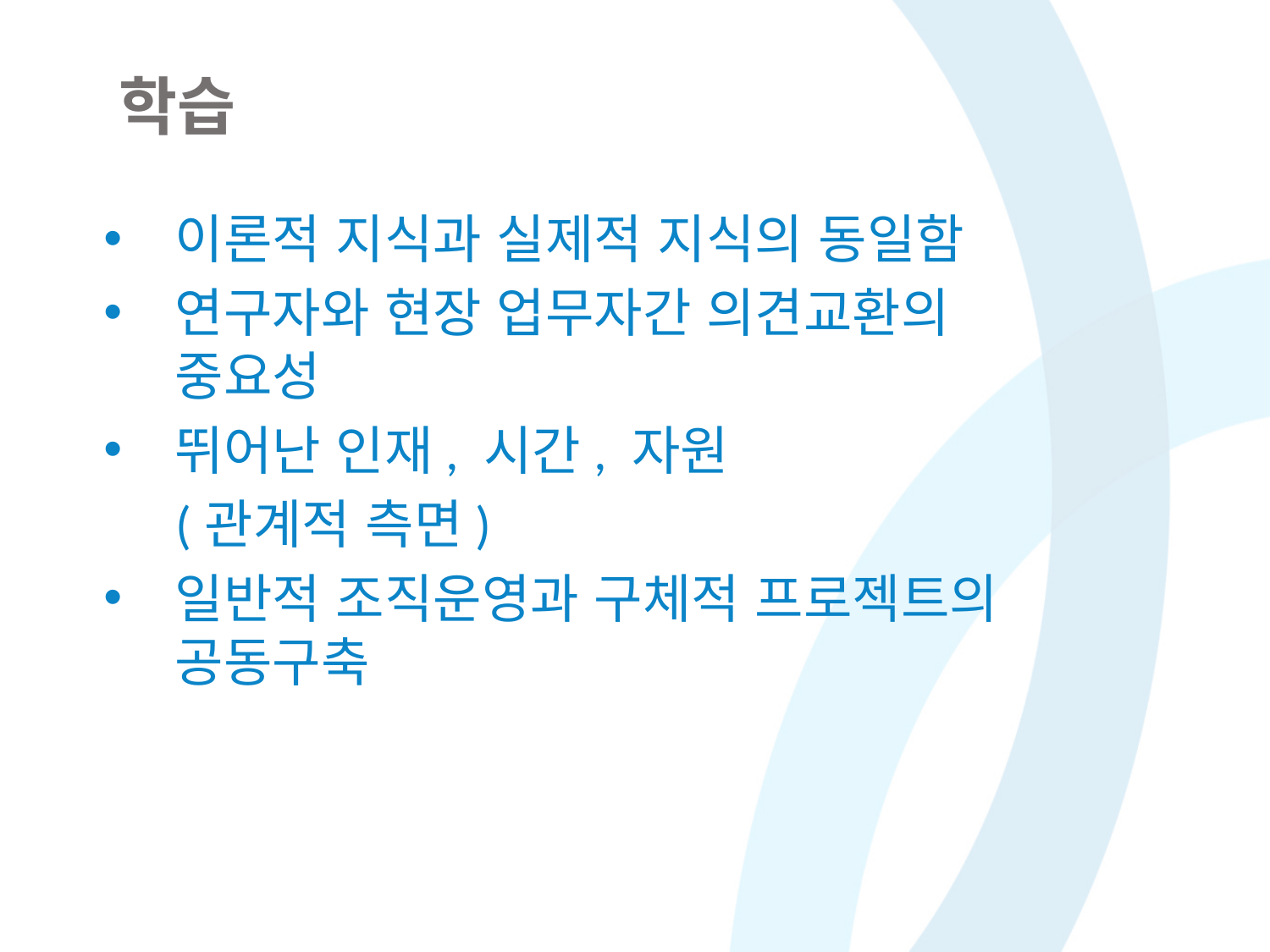

학습
이론적 지식과 실제적 지식의 동일함
연구자와 현장 업무자간 의견교환의 중요성
뛰어난 인재, 시간, 자원
      (관계적 측면)
일반적 조직운영과 구체적 프로젝트의 공동구축